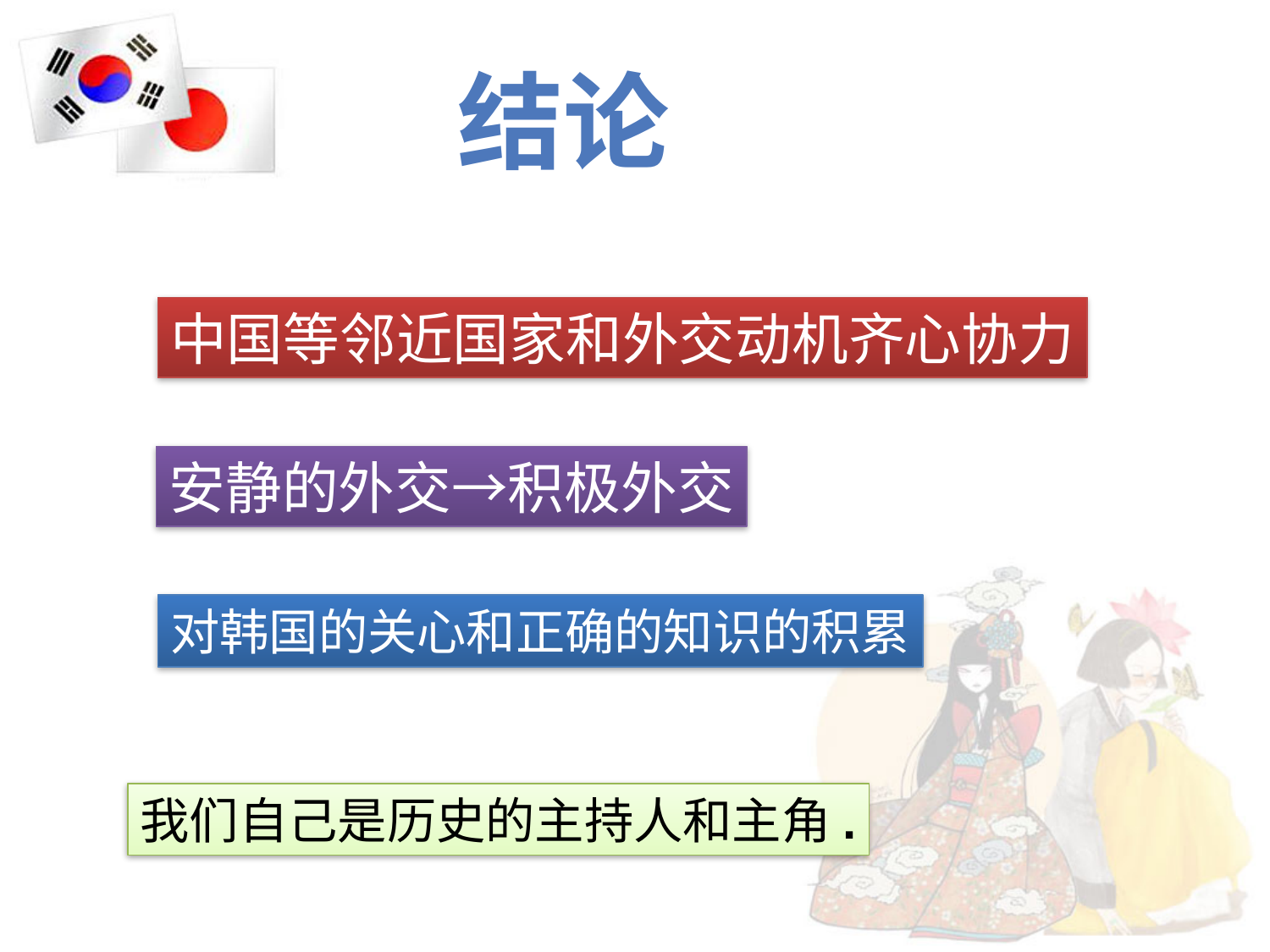

# 结论
中国等邻近国家和外交动机齐心协力
安静的外交→积极外交
对韩国的关心和正确的知识的积累
我们自己是历史的主持人和主角.